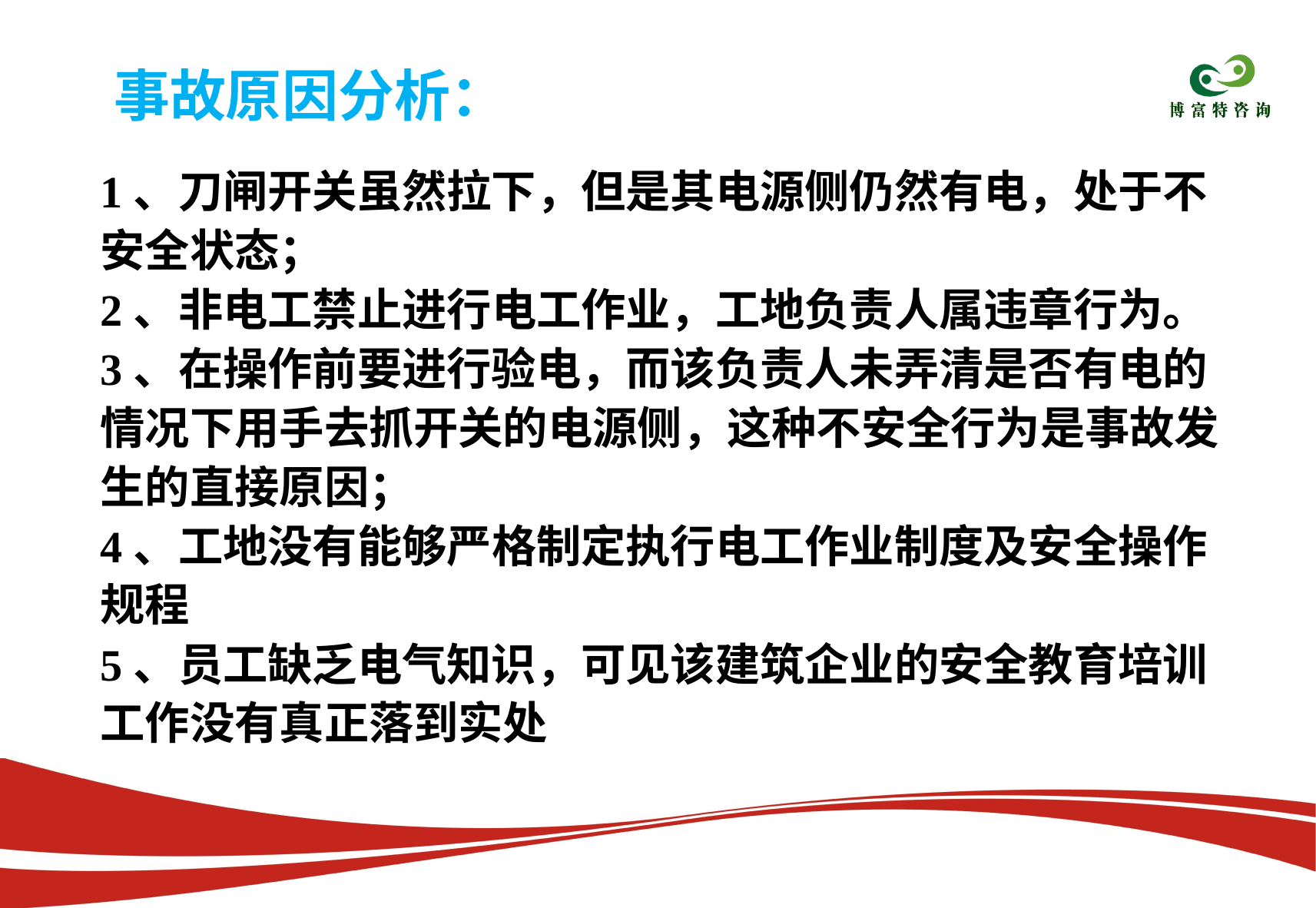

65
事故原因分析：
1、刀闸开关虽然拉下，但是其电源侧仍然有电，处于不安全状态；
2、非电工禁止进行电工作业，工地负责人属违章行为。
3、在操作前要进行验电，而该负责人未弄清是否有电的情况下用手去抓开关的电源侧，这种不安全行为是事故发生的直接原因；
4、工地没有能够严格制定执行电工作业制度及安全操作规程
5、员工缺乏电气知识，可见该建筑企业的安全教育培训工作没有真正落到实处